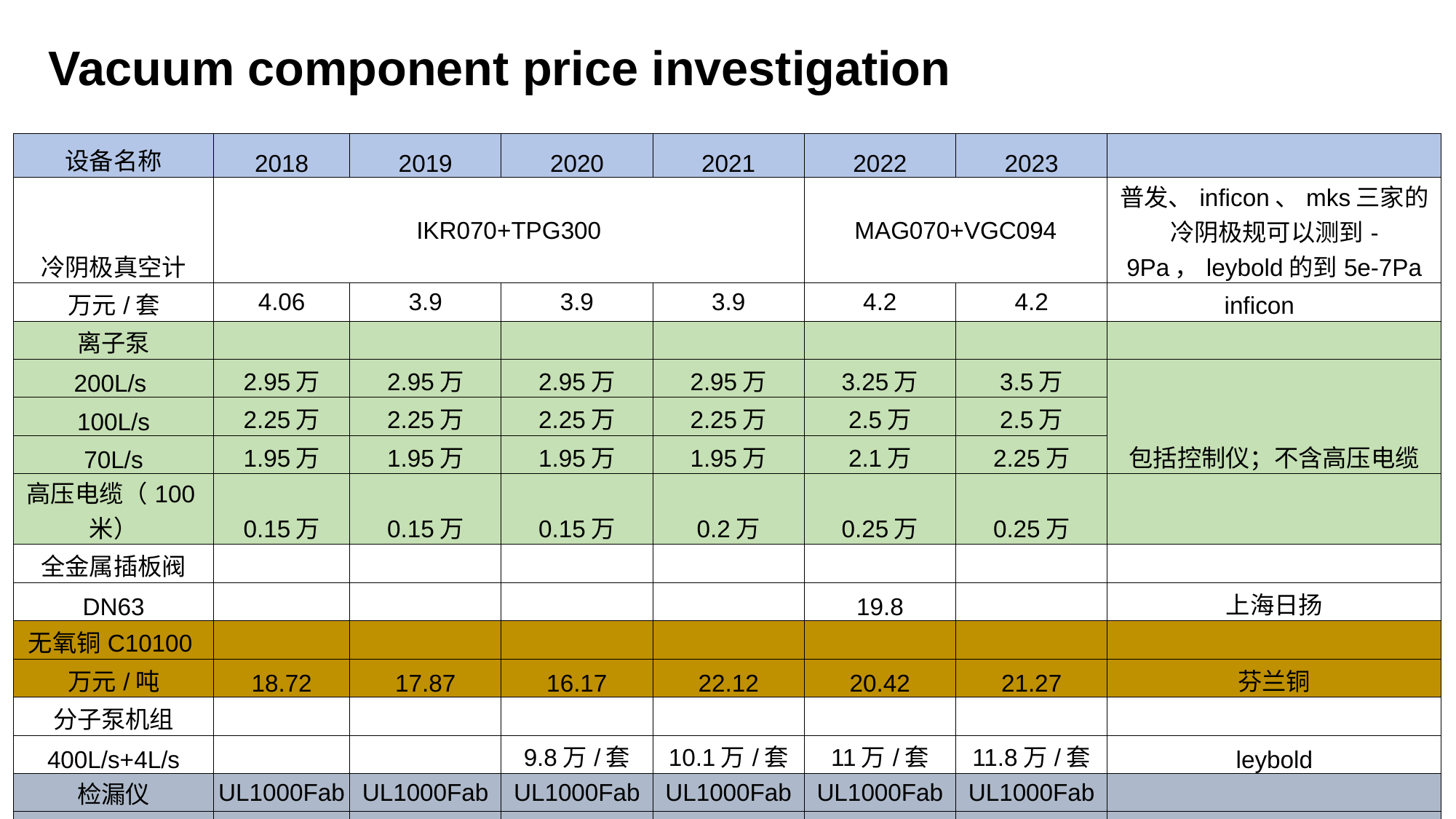

Vacuum component price investigation
| 设备名称 | 2018 | 2019 | 2020 | 2021 | 2022 | 2023 |  |
| --- | --- | --- | --- | --- | --- | --- | --- |
| 冷阴极真空计 | IKR070+TPG300 |  | IKR070+TPG300 | IKR070+TPG300 | MAG070+VGC094 | MAG070+VGC094 | 普发、inficon、mks三家的冷阴极规可以测到-9Pa，leybold的到5e-7Pa |
| 万元/套 | 4.06 | 3.9 | 3.9 | 3.9 | 4.2 | 4.2 | inficon |
| 离子泵 |  |  |  |  |  |  |  |
| 200L/s | 2.95万 | 2.95万 | 2.95万 | 2.95万 | 3.25万 | 3.5万 | 包括控制仪；不含高压电缆 |
| 100L/s | 2.25万 | 2.25万 | 2.25万 | 2.25万 | 2.5万 | 2.5万 |  |
| 70L/s | 1.95万 | 1.95万 | 1.95万 | 1.95万 | 2.1万 | 2.25万 |  |
| 高压电缆（100米） | 0.15万 | 0.15万 | 0.15万 | 0.2万 | 0.25万 | 0.25万 |  |
| 全金属插板阀 |  |  |  |  |  |  |  |
| DN63 |  |  |  |  | 19.8 |  | 上海日扬 |
| 无氧铜C10100 |  |  |  |  |  |  |  |
| 万元/吨 | 18.72 | 17.87 | 16.17 | 22.12 | 20.42 | 21.27 | 芬兰铜 |
| 分子泵机组 |  |  |  |  |  |  |  |
| 400L/s+4L/s |  |  | 9.8万/套 | 10.1万/套 | 11万/套 | 11.8万/套 | leybold |
| 检漏仪 | UL1000Fab | UL1000Fab | UL1000Fab | UL1000Fab | UL1000Fab | UL1000Fab |  |
| 万元/套 | 31.152 | 27.26 | 27.26 | 27.55 | 28.93 | 31.823 | inficon |